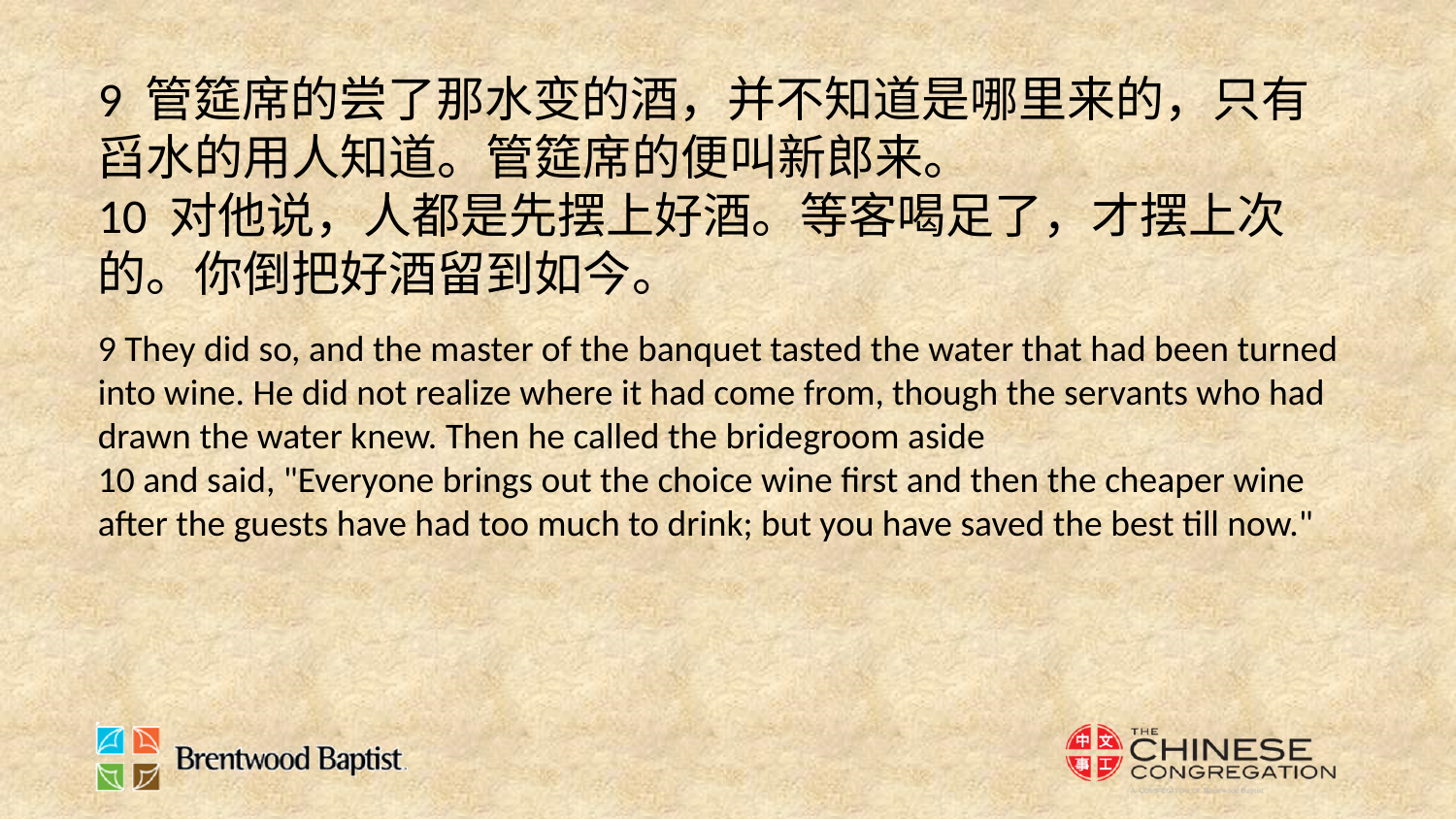

9 管筵席的尝了那水变的酒，并不知道是哪里来的，只有舀水的用人知道。管筵席的便叫新郎来。
10 对他说，人都是先摆上好酒。等客喝足了，才摆上次的。你倒把好酒留到如今。

9 They did so, and the master of the banquet tasted the water that had been turned into wine. He did not realize where it had come from, though the servants who had drawn the water knew. Then he called the bridegroom aside
10 and said, "Everyone brings out the choice wine first and then the cheaper wine after the guests have had too much to drink; but you have saved the best till now."